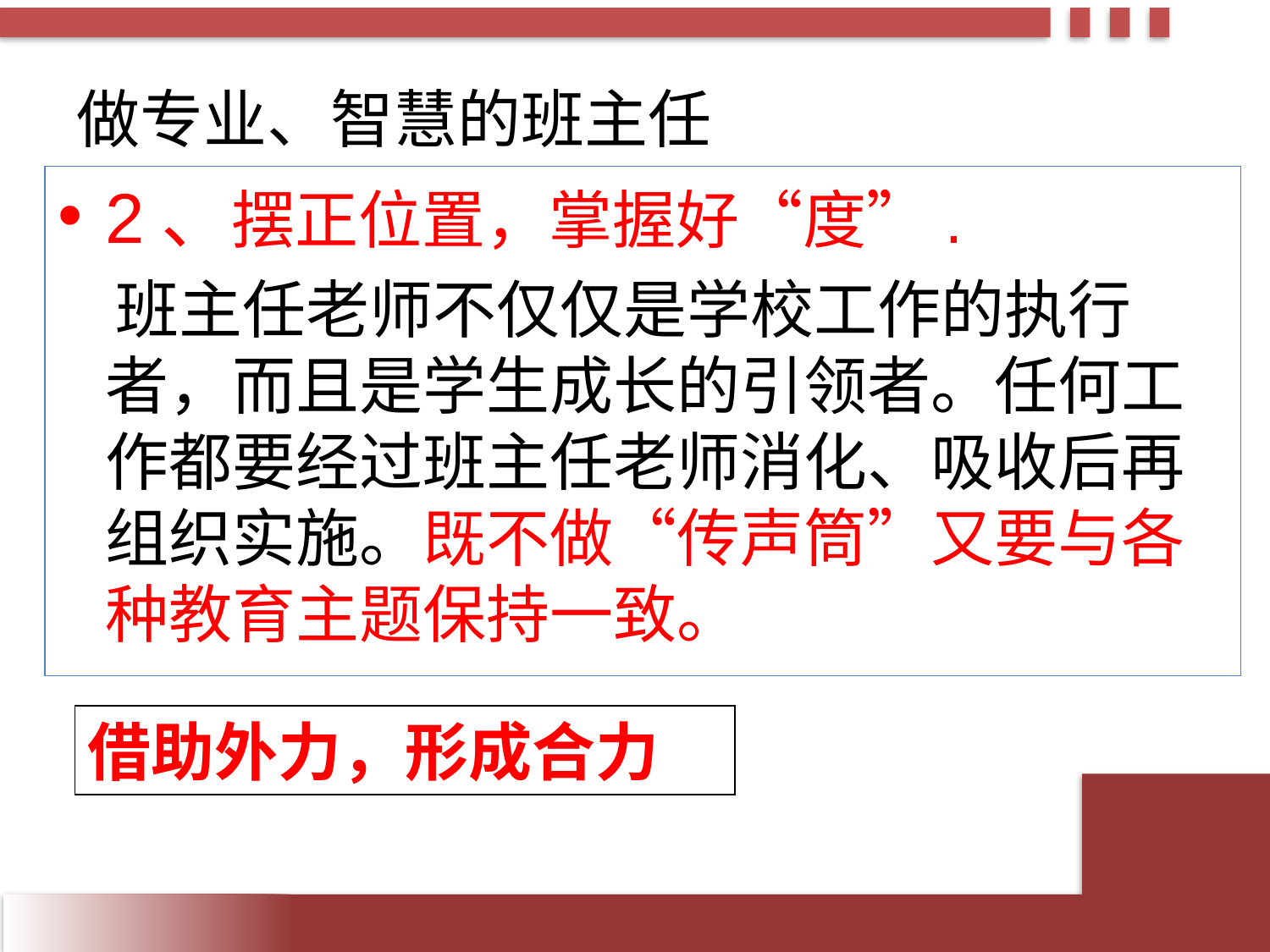

# 做专业、智慧的班主任
2、摆正位置，掌握好“度”.
   班主任老师不仅仅是学校工作的执行者，而且是学生成长的引领者。任何工作都要经过班主任老师消化、吸收后再组织实施。既不做“传声筒”又要与各种教育主题保持一致。
借助外力，形成合力